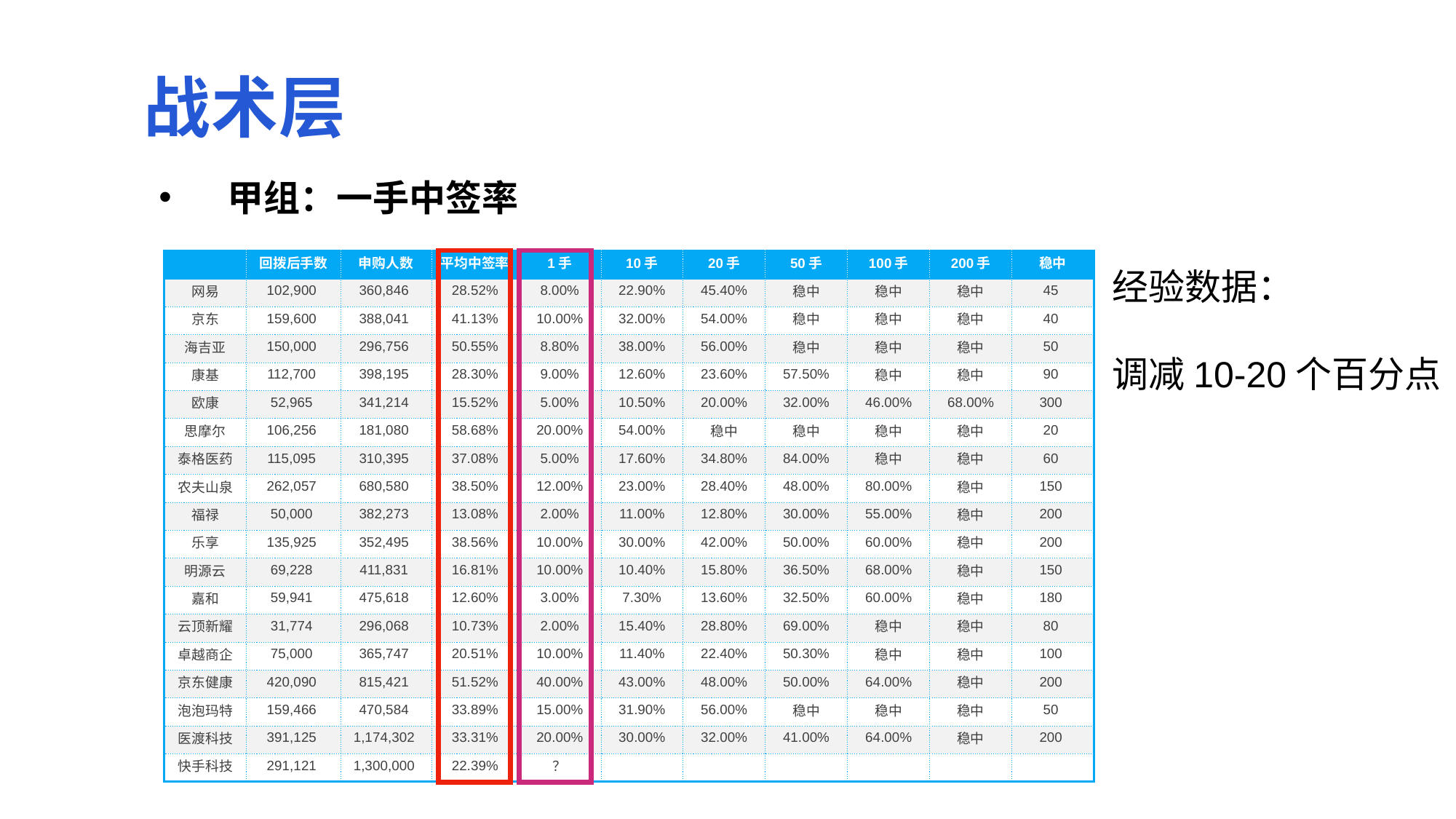

战术层
甲组：一手中签率
|  | 回拨后手数 | 申购人数 | 平均中签率 | 1手 | 10手 | 20手 | 50手 | 100手 | 200手 | 稳中 |
| --- | --- | --- | --- | --- | --- | --- | --- | --- | --- | --- |
| 网易 | 102,900 | 360,846 | 28.52% | 8.00% | 22.90% | 45.40% | 稳中 | 稳中 | 稳中 | 45 |
| 京东 | 159,600 | 388,041 | 41.13% | 10.00% | 32.00% | 54.00% | 稳中 | 稳中 | 稳中 | 40 |
| 海吉亚 | 150,000 | 296,756 | 50.55% | 8.80% | 38.00% | 56.00% | 稳中 | 稳中 | 稳中 | 50 |
| 康基 | 112,700 | 398,195 | 28.30% | 9.00% | 12.60% | 23.60% | 57.50% | 稳中 | 稳中 | 90 |
| 欧康 | 52,965 | 341,214 | 15.52% | 5.00% | 10.50% | 20.00% | 32.00% | 46.00% | 68.00% | 300 |
| 思摩尔 | 106,256 | 181,080 | 58.68% | 20.00% | 54.00% | 稳中 | 稳中 | 稳中 | 稳中 | 20 |
| 泰格医药 | 115,095 | 310,395 | 37.08% | 5.00% | 17.60% | 34.80% | 84.00% | 稳中 | 稳中 | 60 |
| 农夫山泉 | 262,057 | 680,580 | 38.50% | 12.00% | 23.00% | 28.40% | 48.00% | 80.00% | 稳中 | 150 |
| 福禄 | 50,000 | 382,273 | 13.08% | 2.00% | 11.00% | 12.80% | 30.00% | 55.00% | 稳中 | 200 |
| 乐享 | 135,925 | 352,495 | 38.56% | 10.00% | 30.00% | 42.00% | 50.00% | 60.00% | 稳中 | 200 |
| 明源云 | 69,228 | 411,831 | 16.81% | 10.00% | 10.40% | 15.80% | 36.50% | 68.00% | 稳中 | 150 |
| 嘉和 | 59,941 | 475,618 | 12.60% | 3.00% | 7.30% | 13.60% | 32.50% | 60.00% | 稳中 | 180 |
| 云顶新耀 | 31,774 | 296,068 | 10.73% | 2.00% | 15.40% | 28.80% | 69.00% | 稳中 | 稳中 | 80 |
| 卓越商企 | 75,000 | 365,747 | 20.51% | 10.00% | 11.40% | 22.40% | 50.30% | 稳中 | 稳中 | 100 |
| 京东健康 | 420,090 | 815,421 | 51.52% | 40.00% | 43.00% | 48.00% | 50.00% | 64.00% | 稳中 | 200 |
| 泡泡玛特 | 159,466 | 470,584 | 33.89% | 15.00% | 31.90% | 56.00% | 稳中 | 稳中 | 稳中 | 50 |
| 医渡科技 | 391,125 | 1,174,302 | 33.31% | 20.00% | 30.00% | 32.00% | 41.00% | 64.00% | 稳中 | 200 |
| 快手科技 | 291,121 | 1,300,000 | 22.39% | ？ |  |  |  |  |  |  |
经验数据：

调减10-20个百分点